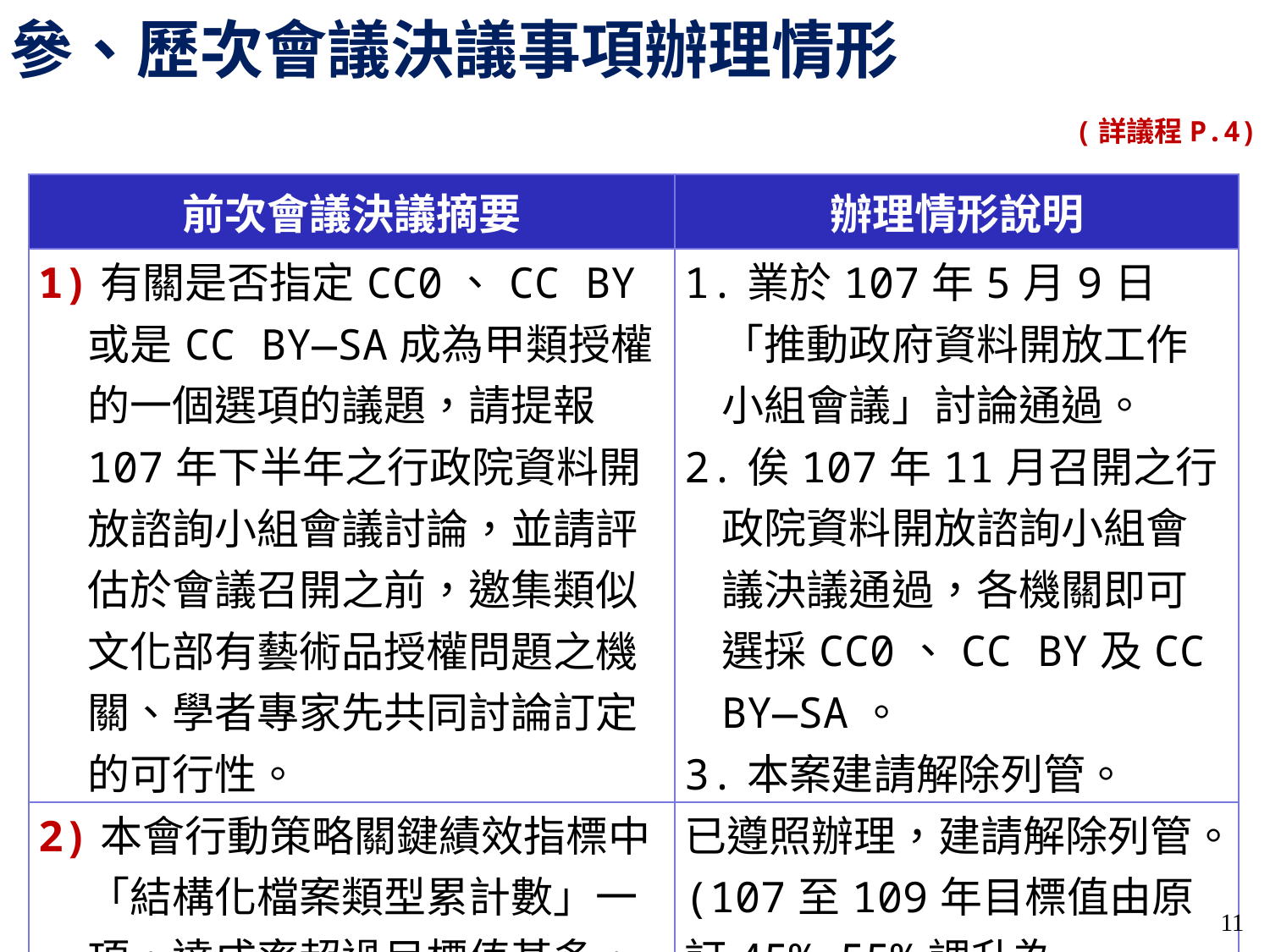

參、歷次會議決議事項辦理情形
(詳議程P.4)
| 前次會議決議摘要 | 辦理情形說明 |
| --- | --- |
| 1)有關是否指定CC0、CC BY或是CC BY—SA成為甲類授權的一個選項的議題，請提報107年下半年之行政院資料開放諮詢小組會議討論，並請評估於會議召開之前，邀集類似文化部有藝術品授權問題之機關、學者專家先共同討論訂定的可行性。 | 1.業於107年5月9日「推動政府資料開放工作小組會議」討論通過。 2.俟107年11月召開之行政院資料開放諮詢小組會議決議通過，各機關即可選採CC0、CC BY及CC BY—SA。 3.本案建請解除列管。 |
| 2)本會行動策略關鍵績效指標中「結構化檔案類型累計數」一項，達成率超過目標值甚多，請依現況調高目標值。 | 已遵照辦理，建請解除列管。 (107至109年目標值由原訂45%~55%調升為80%~85%) |
11